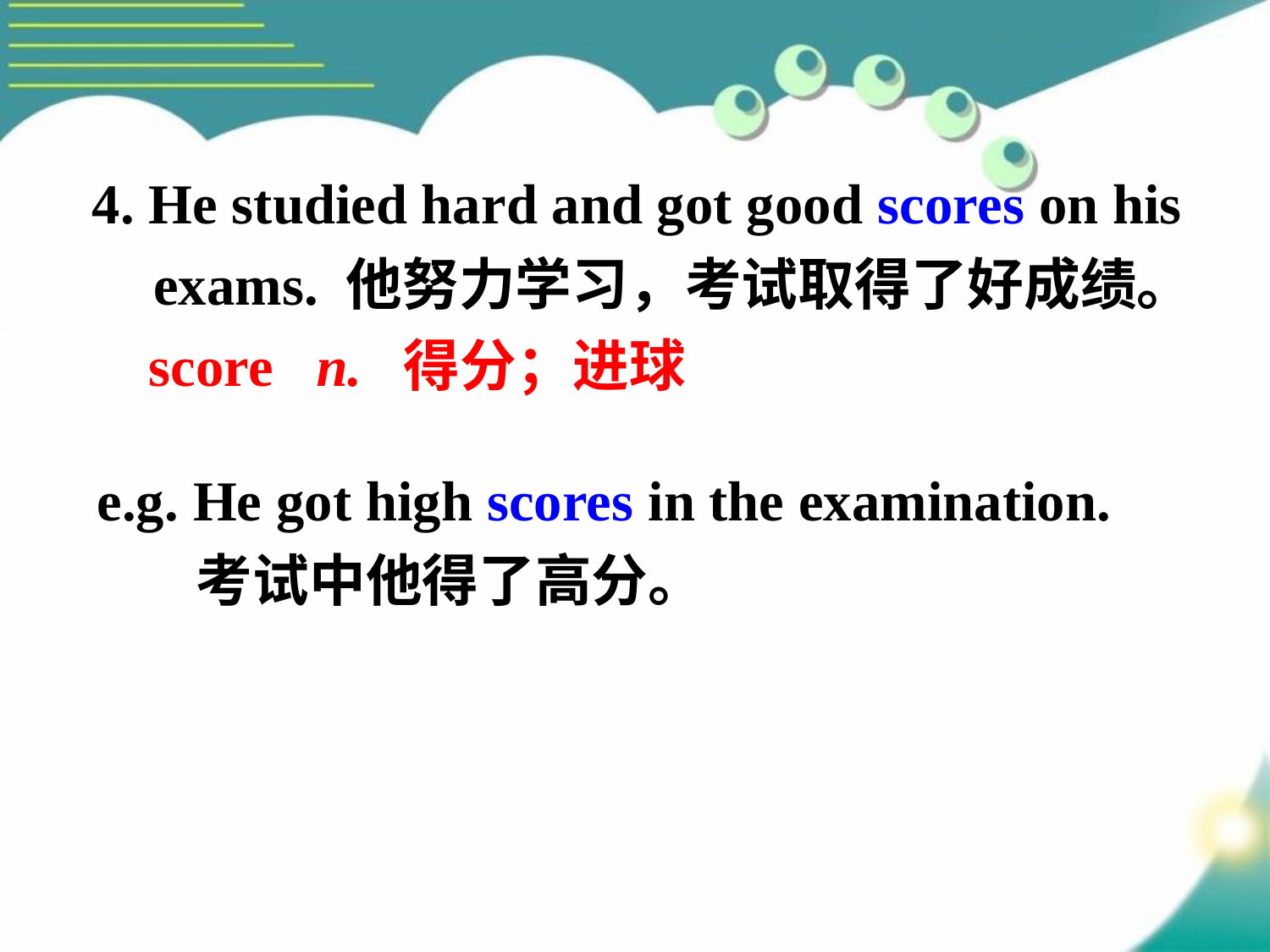

4. He studied hard and got good scores on his exams. 他努力学习，考试取得了好成绩。
    score   n.  得分；进球
e.g. He got high scores in the examination.
	考试中他得了高分。